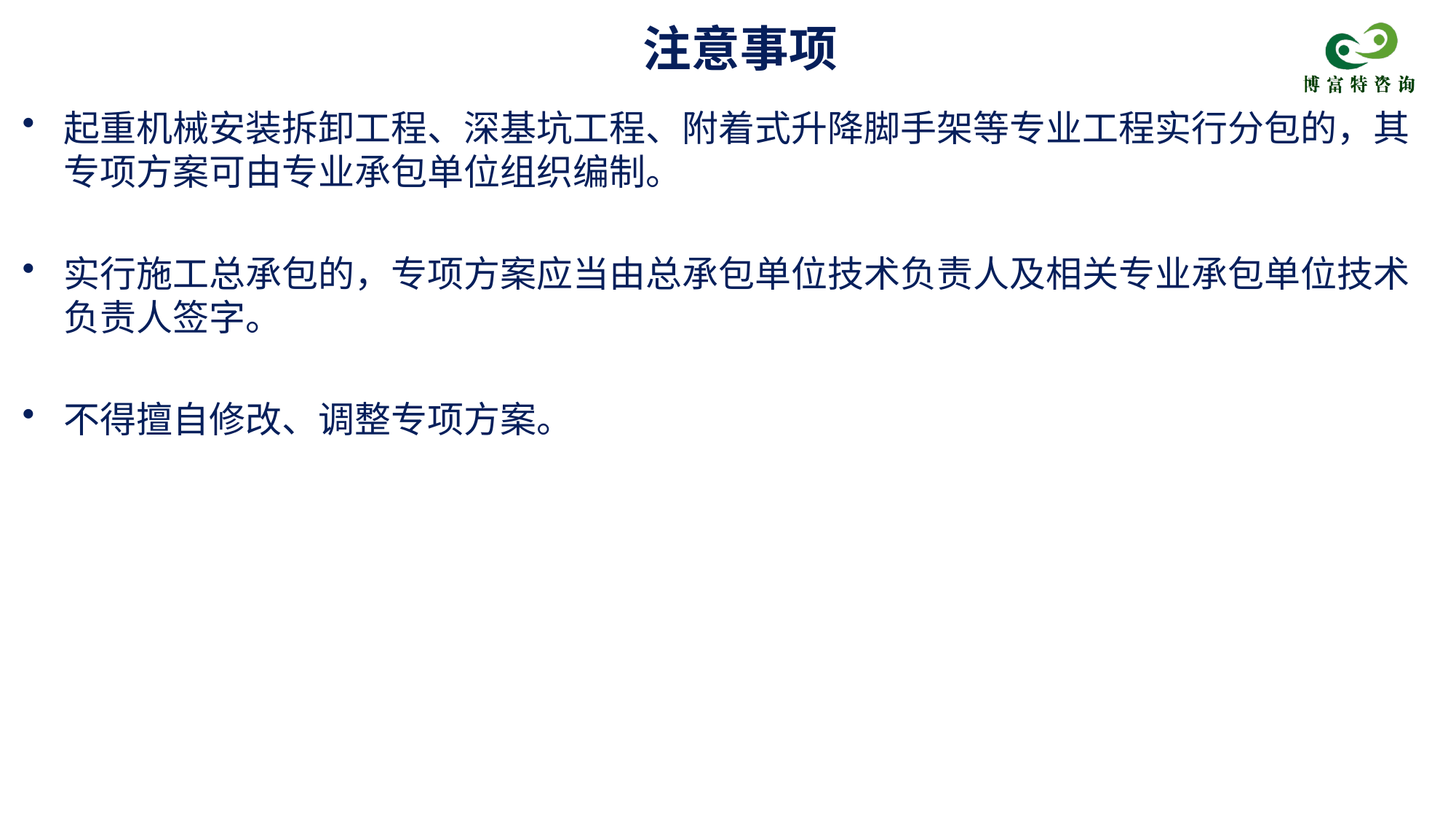

起重机械安装拆卸工程、深基坑工程、附着式升降脚手架等专业工程实行分包的，其专项方案可由专业承包单位组织编制。

实行施工总承包的，专项方案应当由总承包单位技术负责人及相关专业承包单位技术负责人签字。

不得擅自修改、调整专项方案。

注意事项
精选PPT
16